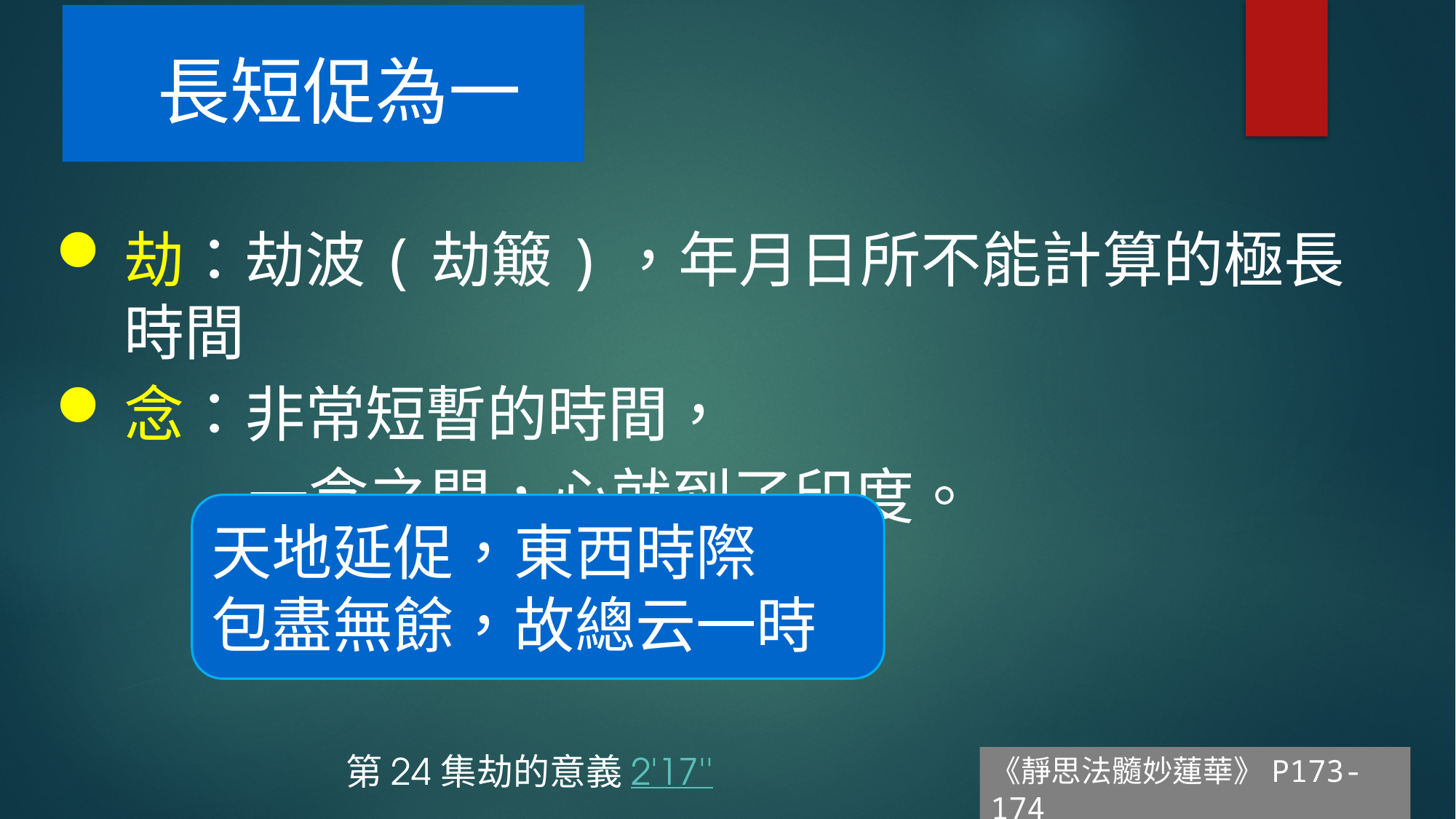

長短促為一
劫：劫波(劫簸)，年月日所不能計算的極長時間
念：非常短暫的時間，
一念之間，心就到了印度。
天地延促，東西時際
包盡無餘，故總云一時
第24集劫的意義2'17''
《靜思法髓妙蓮華》P173-174